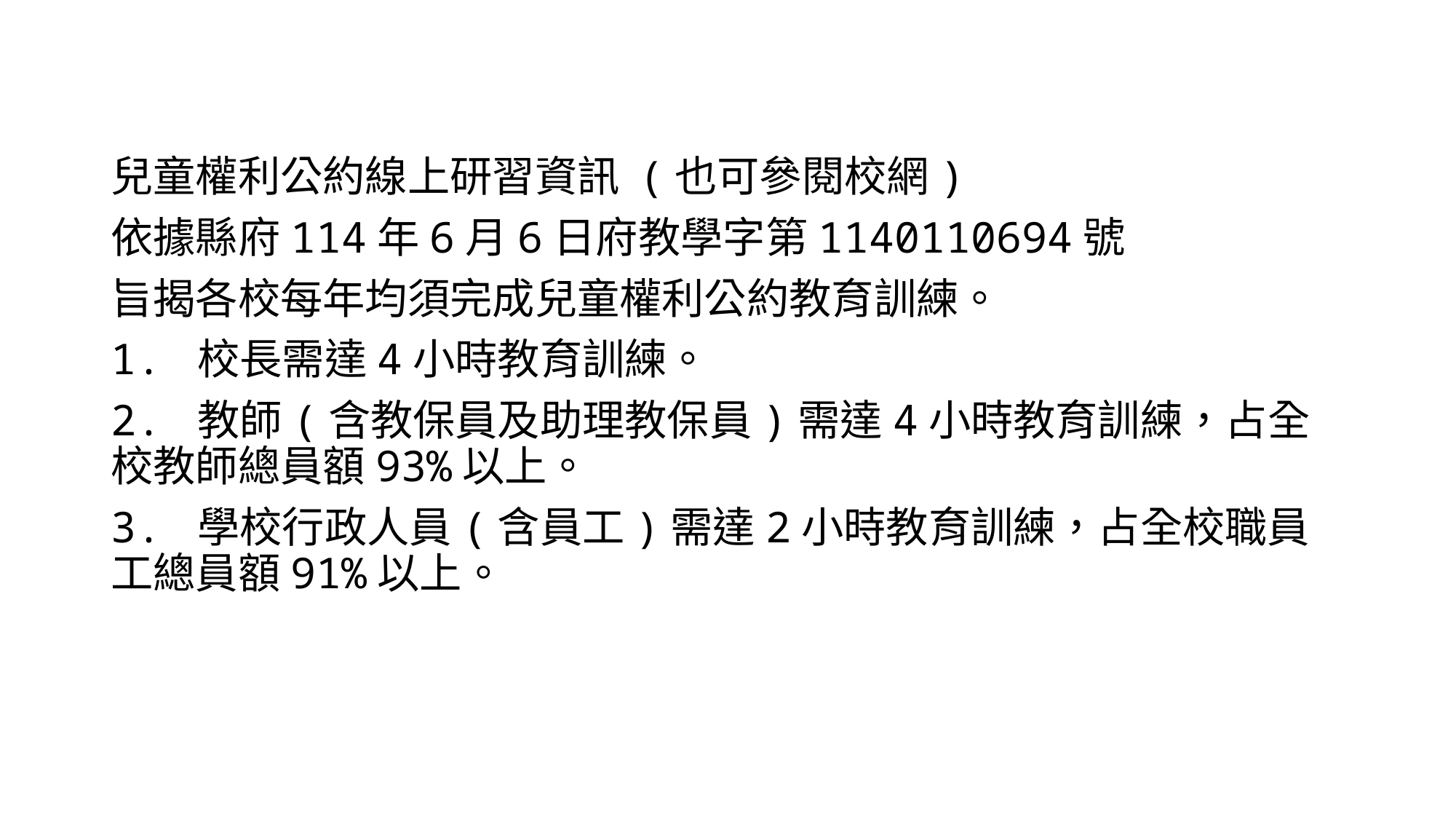

兒童權利公約線上研習資訊 (也可參閱校網)
依據縣府114年6月6日府教學字第1140110694號
旨揭各校每年均須完成兒童權利公約教育訓練。
1. 校長需達4小時教育訓練。
2. 教師(含教保員及助理教保員)需達4小時教育訓練，占全校教師總員額93%以上。
3. 學校行政人員(含員工)需達2小時教育訓練，占全校職員工總員額91%以上。